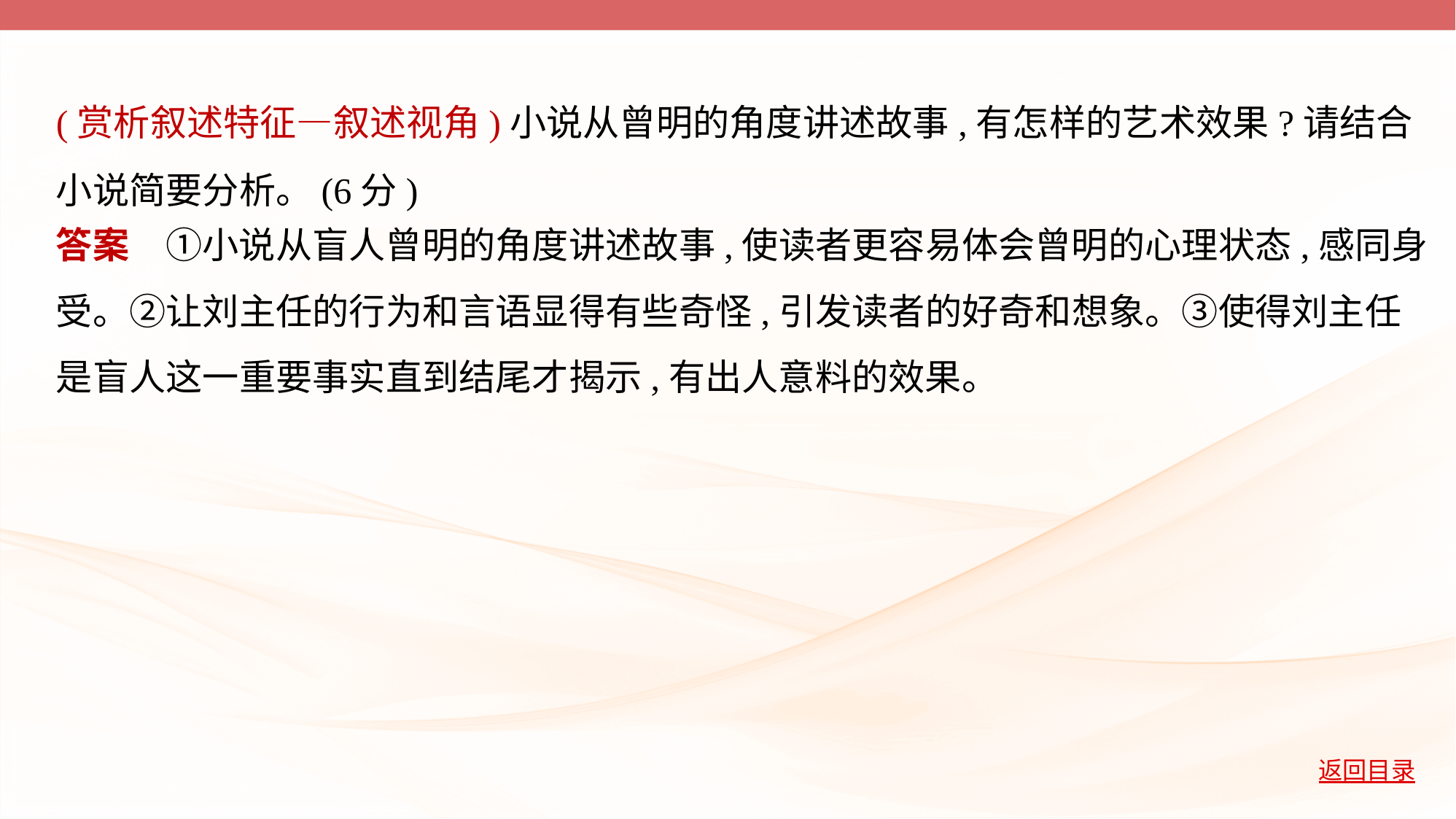

(赏析叙述特征—叙述视角)小说从曾明的角度讲述故事,有怎样的艺术效果?请结合
小说简要分析。(6分)

答案　①小说从盲人曾明的角度讲述故事,使读者更容易体会曾明的心理状态,感同身
受。②让刘主任的行为和言语显得有些奇怪,引发读者的好奇和想象。③使得刘主任
是盲人这一重要事实直到结尾才揭示,有出人意料的效果。